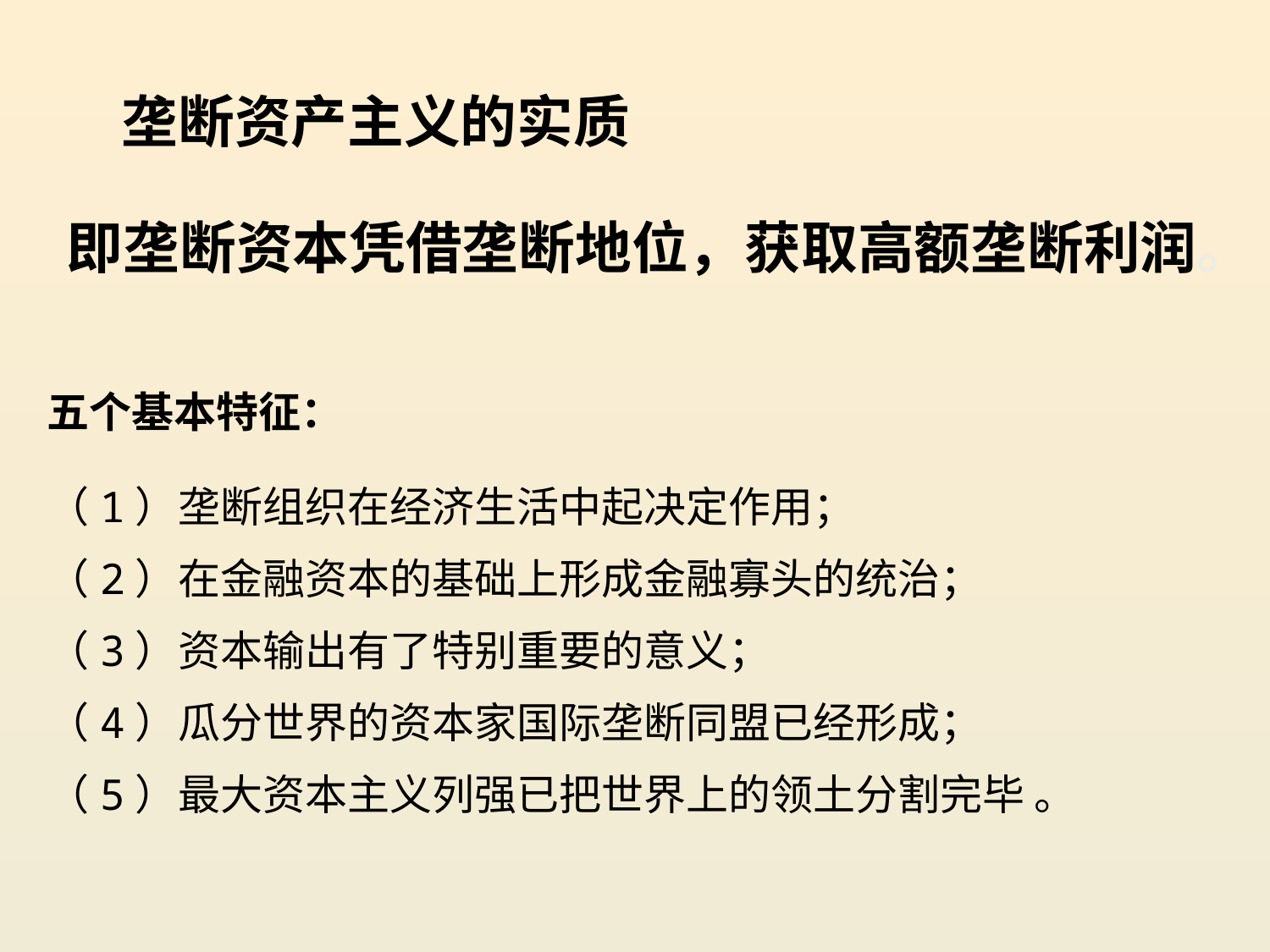

垄断资产主义的实质
即垄断资本凭借垄断地位，获取高额垄断利润。
五个基本特征：
（1）垄断组织在经济生活中起决定作用；
（2）在金融资本的基础上形成金融寡头的统治；
（3）资本输出有了特别重要的意义；
（4）瓜分世界的资本家国际垄断同盟已经形成；
（5）最大资本主义列强已把世界上的领土分割完毕 。